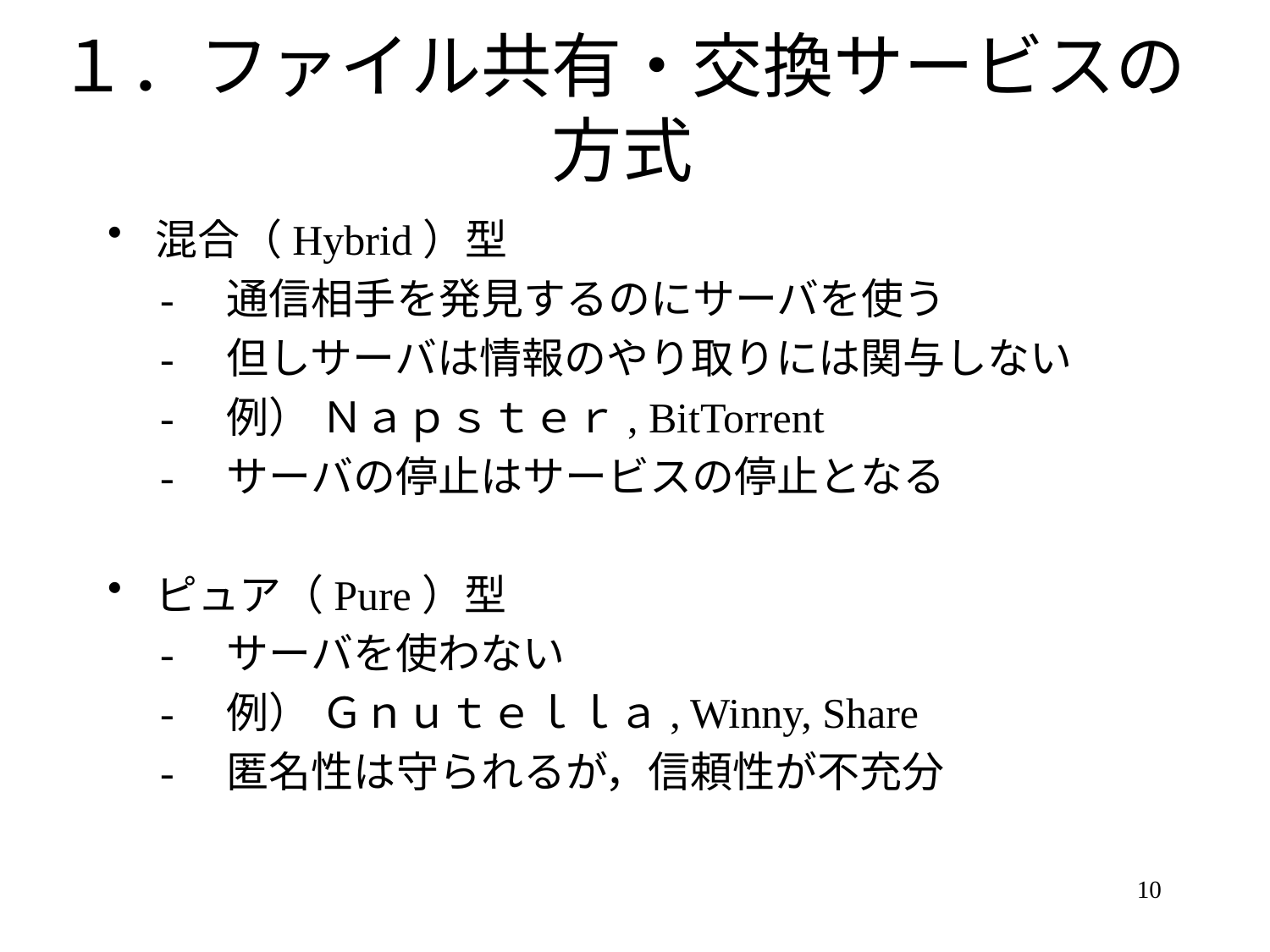

# １．ファイル共有・交換サービスの方式
混合（Hybrid）型
　-　通信相手を発見するのにサーバを使う
　-　但しサーバは情報のやり取りには関与しない
　-　例） Ｎａｐｓｔｅｒ, BitTorrent
　-　サーバの停止はサービスの停止となる

ピュア（Pure）型
　-　サーバを使わない
　-　例） Ｇｎｕｔｅｌｌａ, Winny, Share
　-　匿名性は守られるが，信頼性が不充分
10